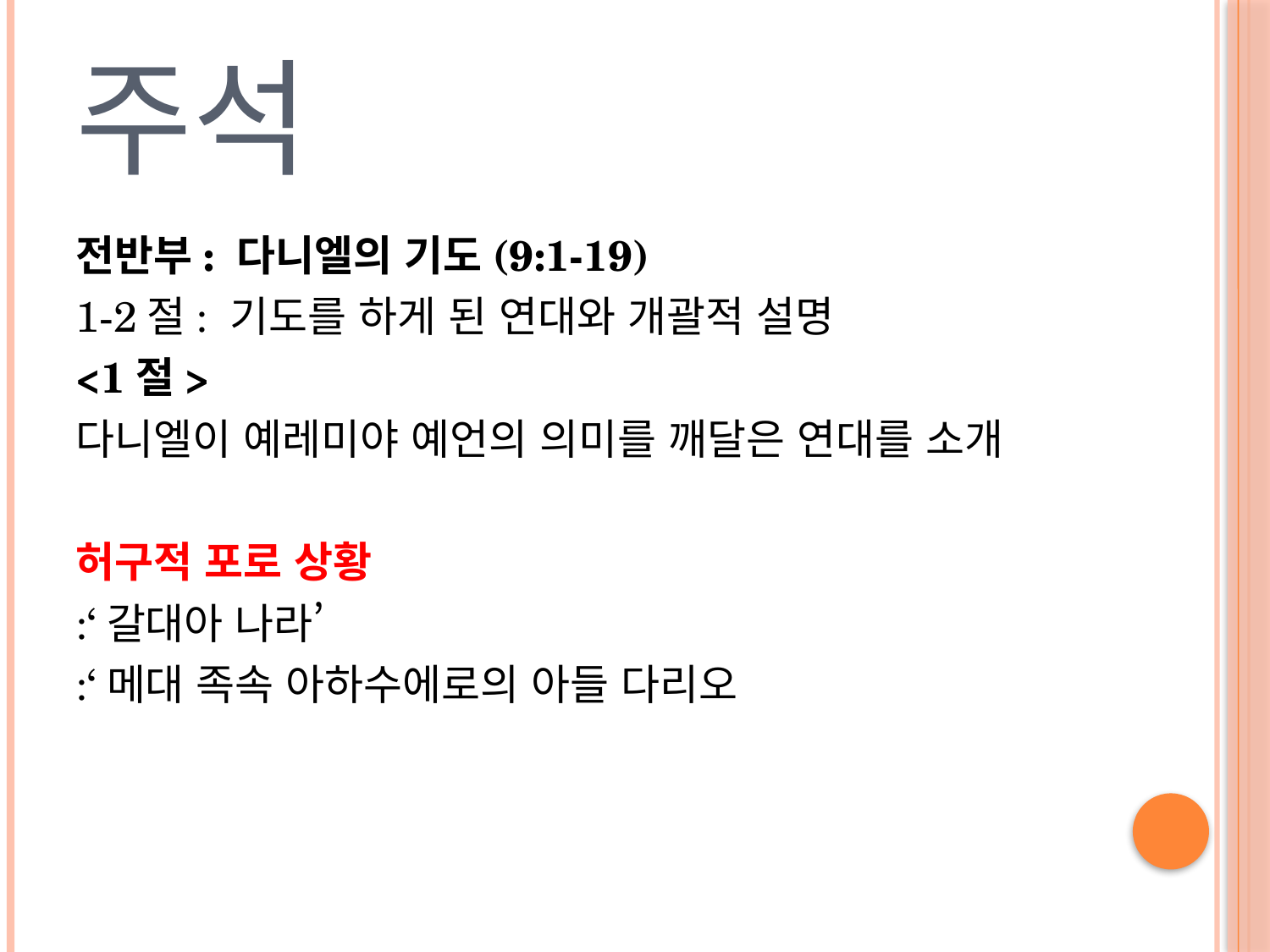

# 주석
전반부: 다니엘의 기도(9:1-19)
1-2절: 기도를 하게 된 연대와 개괄적 설명
<1절>
다니엘이 예레미야 예언의 의미를 깨달은 연대를 소개

허구적 포로 상황
:‘갈대아 나라’
:‘메대 족속 아하수에로의 아들 다리오